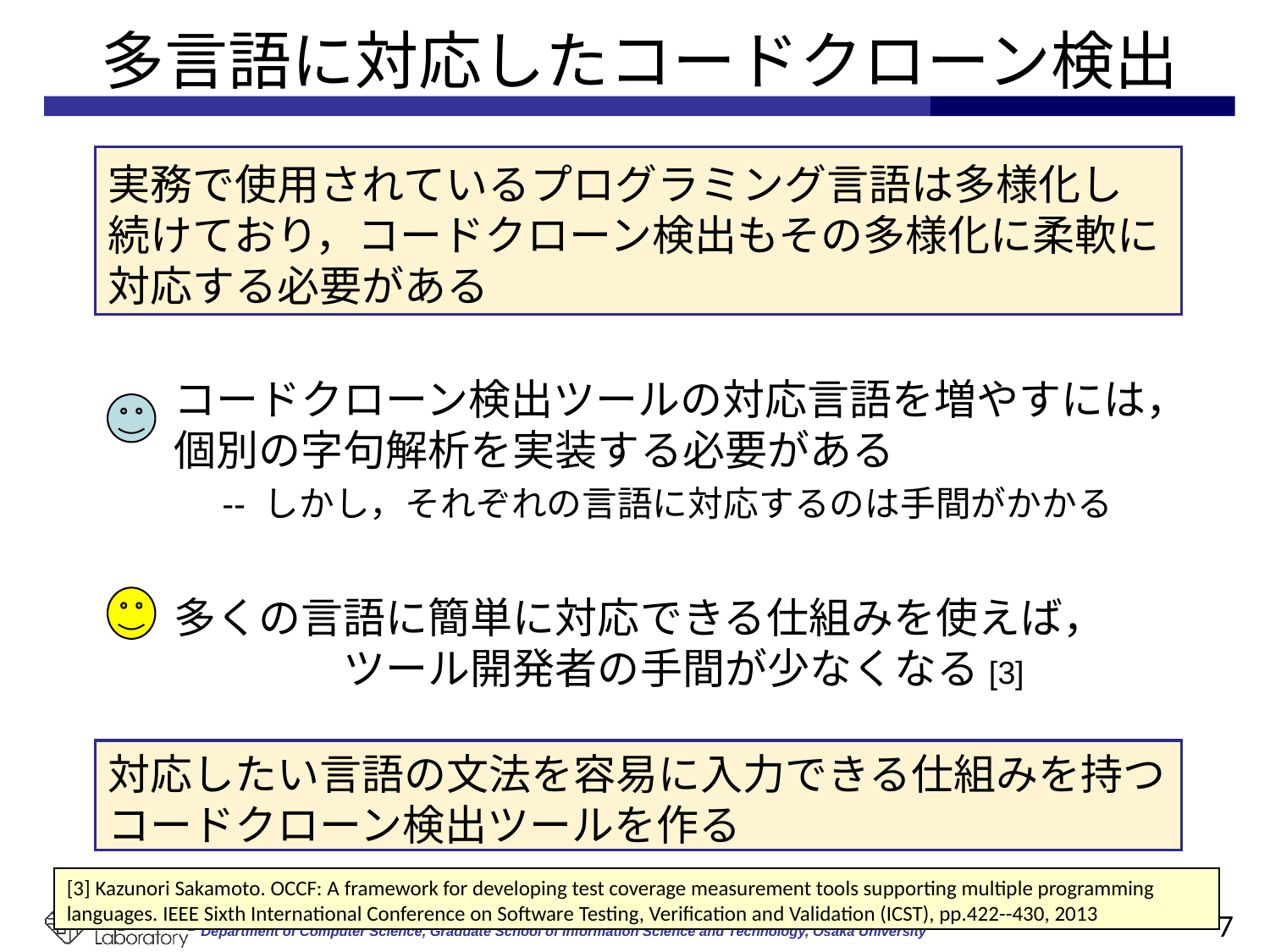

# 多言語に対応したコードクローン検出
実務で使用されているプログラミング言語は多様化し　続けており，コードクローン検出もその多様化に柔軟に対応する必要がある
コードクローン検出ツールの対応言語を増やすには，個別の字句解析を実装する必要がある
-- しかし，それぞれの言語に対応するのは手間がかかる

多くの言語に簡単に対応できる仕組みを使えば，　　　　ツール開発者の手間が少なくなる[3]

対応したい言語の文法を容易に入力できる仕組みを持つコードクローン検出ツールを作る
[3] Kazunori Sakamoto. OCCF: A framework for developing test coverage measurement tools supporting multiple programming languages. IEEE Sixth International Conference on Software Testing, Verification and Validation (ICST), pp.422--430, 2013
7